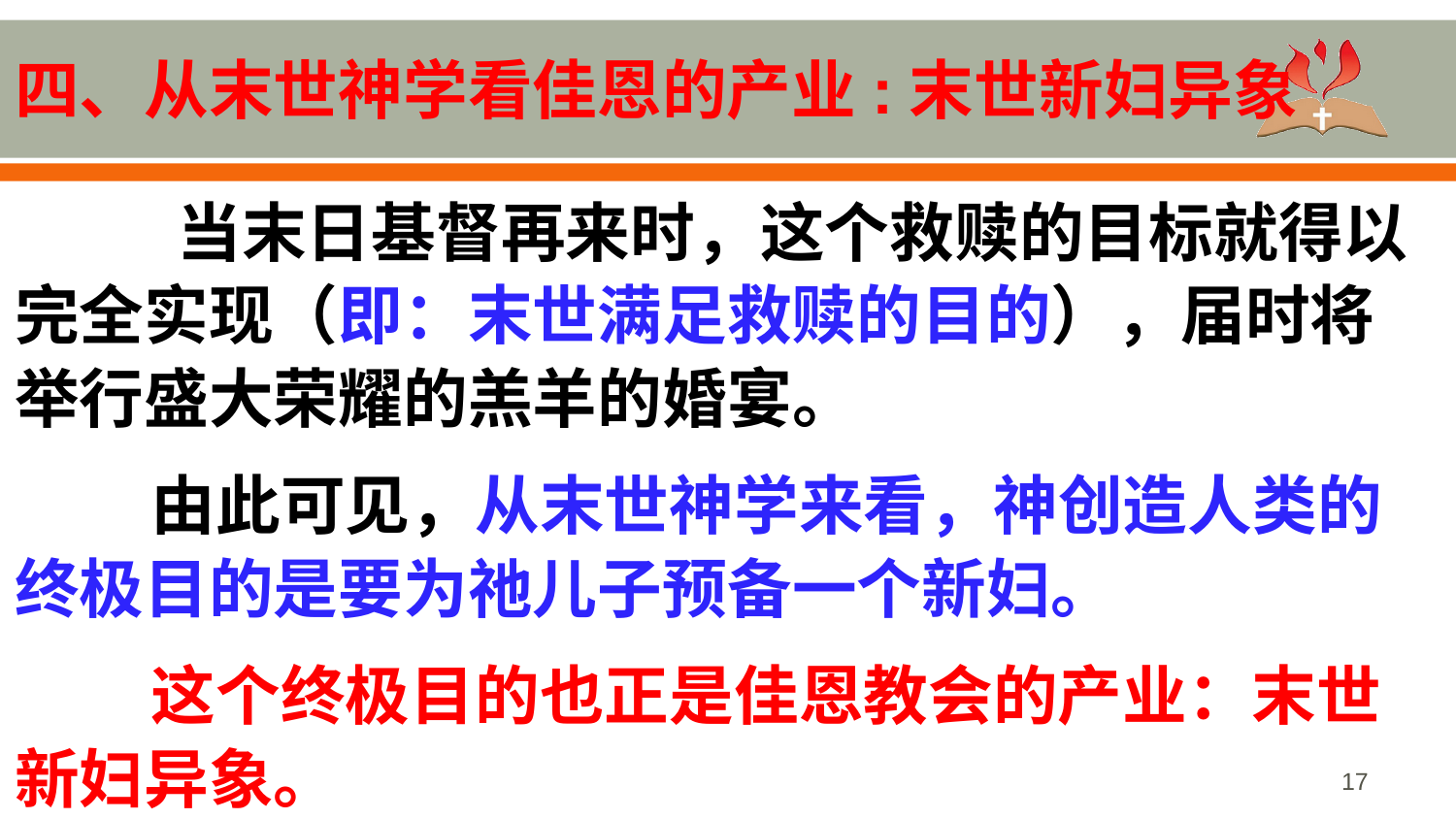

# 四、从末世神学看佳恩的产业:末世新妇异象
 当末日基督再来时，这个救赎的目标就得以完全实现（即：末世满足救赎的目的），届时将举行盛大荣耀的羔羊的婚宴。
由此可见，从末世神学来看，神创造人类的终极目的是要为祂儿子预备一个新妇。
这个终极目的也正是佳恩教会的产业：末世新妇异象。

17